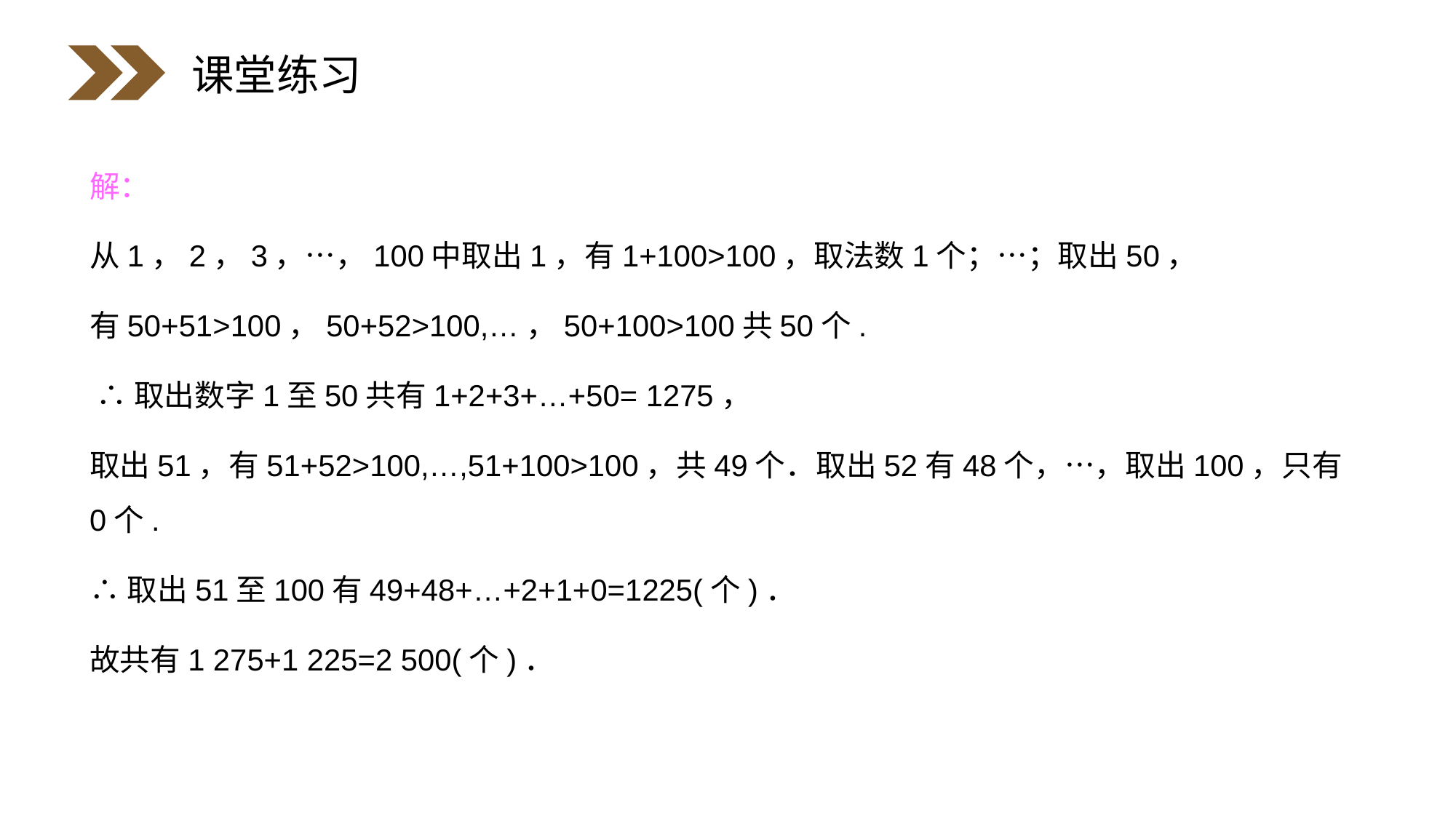

课堂练习
解：
从1，2，3，…，100中取出1，有1+100>100，取法数1个；…；取出50，
有50+51>100，50+52>100,…，50+100>100共50个.
 ∴取出数字1至50共有1+2+3+…+50= 1275，
取出51，有51+52>100,…,51+100>100，共49个．取出52有48个，…，取出100，只有0个.
∴取出51至100有49+48+…+2+1+0=1225(个)．
故共有1 275+1 225=2 500(个)．